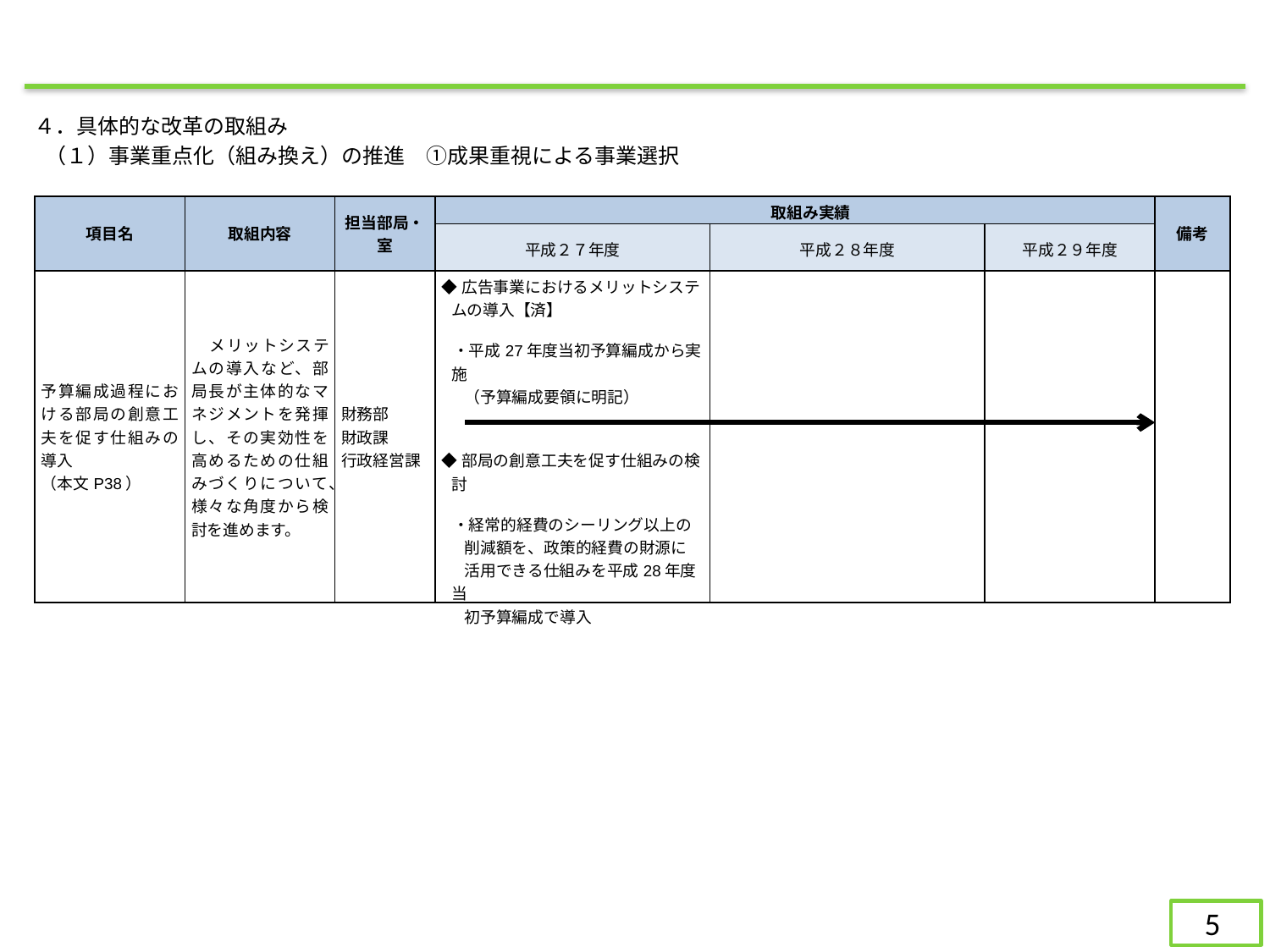

４．具体的な改革の取組み
（１）事業重点化（組み換え）の推進　①成果重視による事業選択
| 項目名 | 取組内容 | 担当部局・室 | 取組み実績 |  |  | 備考 |
| --- | --- | --- | --- | --- | --- | --- |
|  |  |  | 平成２７年度 | 平成２８年度 | 平成２９年度 |  |
| 予算編成過程における部局の創意工夫を促す仕組みの導入 （本文P38） | メリットシステムの導入など、部局長が主体的なマネジメントを発揮し、その実効性を高めるための仕組みづくりについて、様々な角度から検討を進めます。 | 財務部 財政課 行政経営課 | ◆広告事業におけるメリットシステムの導入【済】 ・平成27年度当初予算編成から実施 　 （予算編成要領に明記） 　　  ◆部局の創意工夫を促す仕組みの検討 ・経常的経費のシーリング以上の 　 削減額を、政策的経費の財源に 　 活用できる仕組みを平成28年度当 　 初予算編成で導入 |  |  |  |

5